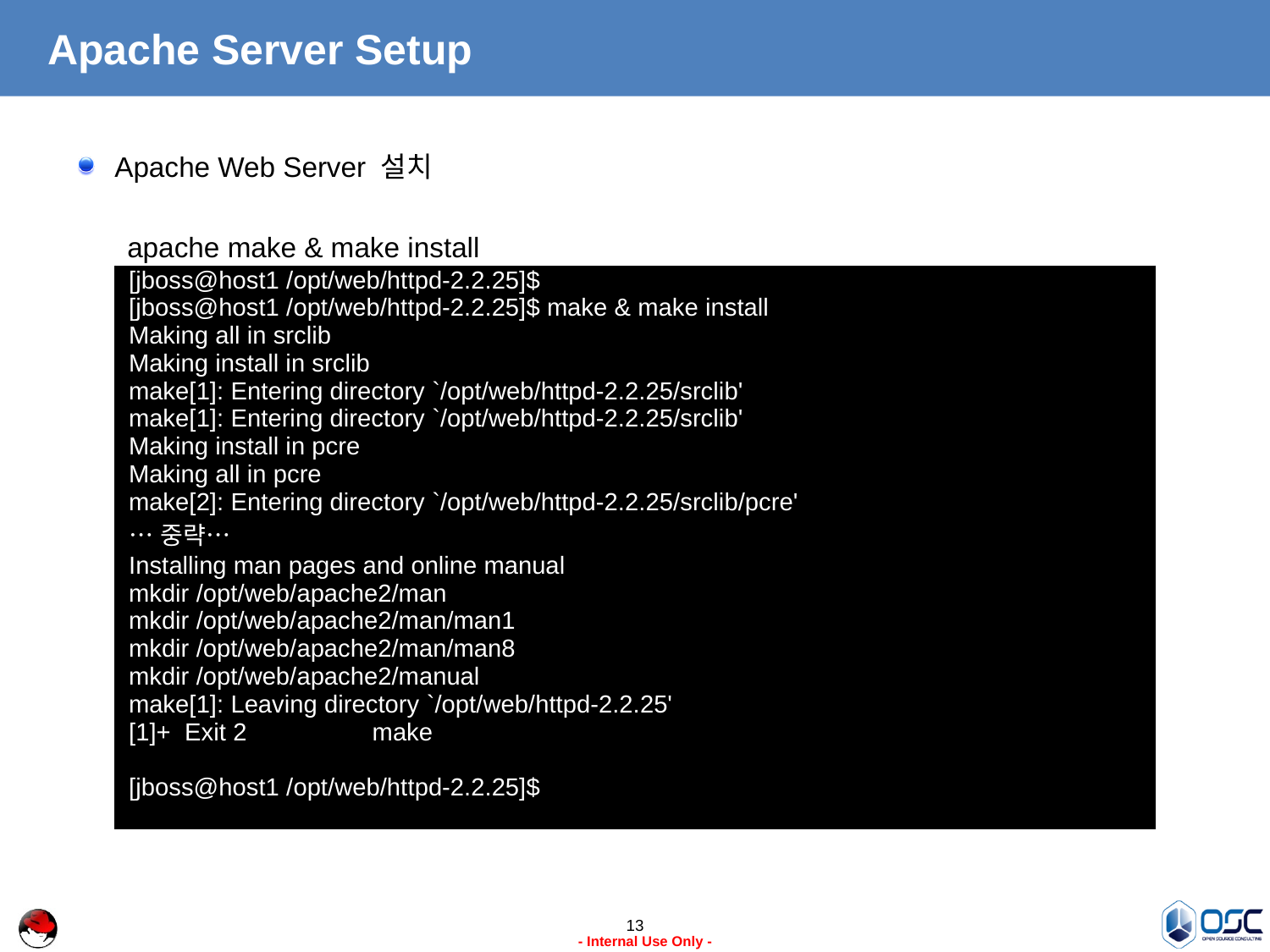

# Apache Server Setup
Apache Web Server 설치
apache make & make install

Prefix를 이용하여 apache를 compile 합니다.
| [jboss@host1 /opt/web/httpd-2.2.25]$ [jboss@host1 /opt/web/httpd-2.2.25]$ make & make install Making all in srclib Making install in srclib make[1]: Entering directory `/opt/web/httpd-2.2.25/srclib' make[1]: Entering directory `/opt/web/httpd-2.2.25/srclib' Making install in pcre Making all in pcre make[2]: Entering directory `/opt/web/httpd-2.2.25/srclib/pcre' …중략… Installing man pages and online manual mkdir /opt/web/apache2/man mkdir /opt/web/apache2/man/man1 mkdir /opt/web/apache2/man/man8 mkdir /opt/web/apache2/manual make[1]: Leaving directory `/opt/web/httpd-2.2.25' [1]+ Exit 2 make [jboss@host1 /opt/web/httpd-2.2.25]$ |
| --- |